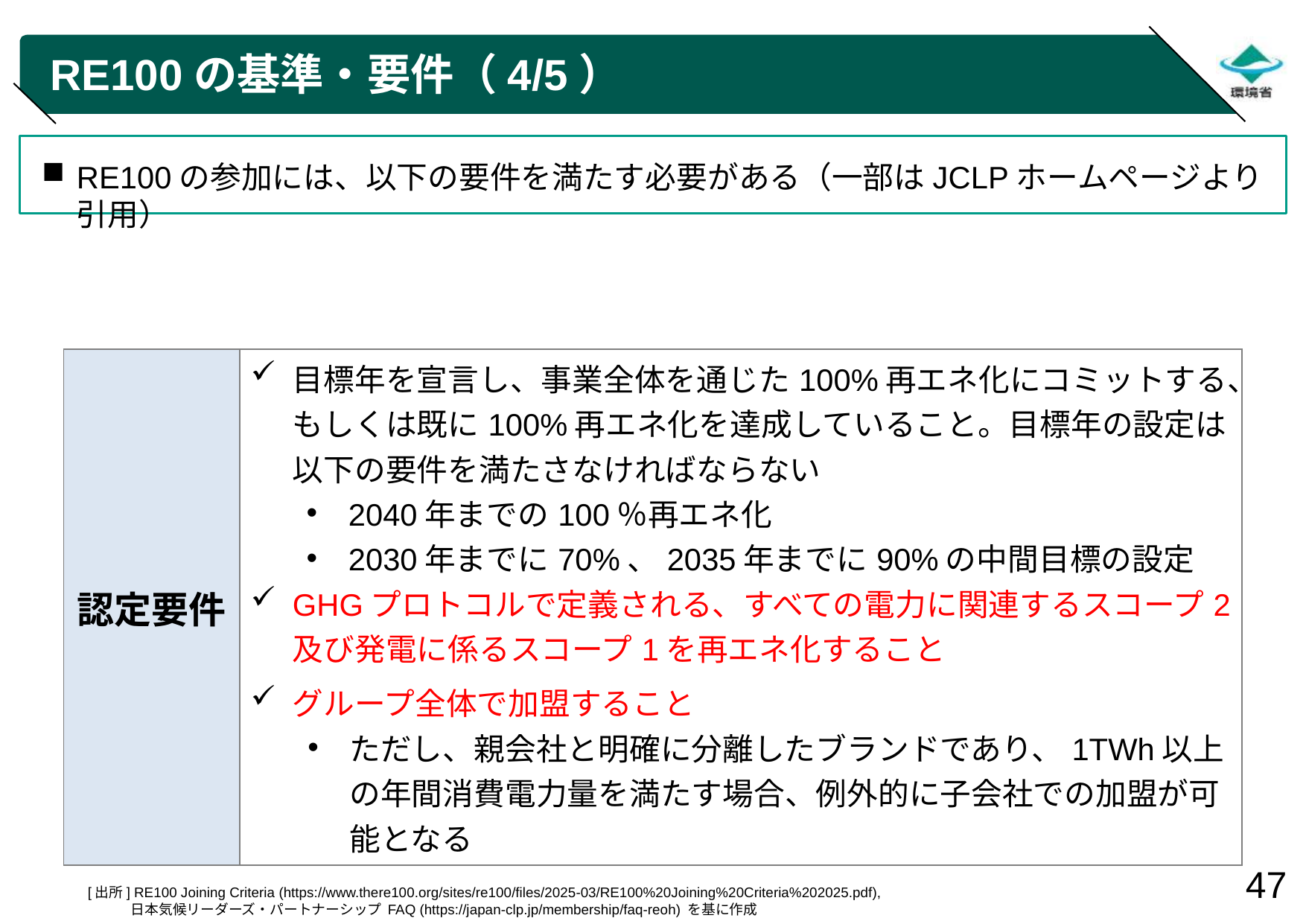

# RE100の基準・要件（4/5）
RE100の参加には、以下の要件を満たす必要がある（一部はJCLPホームページより引用）
| 認定要件 | 目標年を宣言し、事業全体を通じた100%再エネ化にコミットする、もしくは既に100%再エネ化を達成していること。目標年の設定は以下の要件を満たさなければならない 2040年までの100％再エネ化 2030年までに70%、2035年までに90%の中間目標の設定 GHGプロトコルで定義される、すべての電力に関連するスコープ2及び発電に係るスコープ1を再エネ化すること グループ全体で加盟すること ただし、親会社と明確に分離したブランドであり、1TWh以上の年間消費電力量を満たす場合、例外的に子会社での加盟が可能となる |
| --- | --- |
[出所] RE100 Joining Criteria (https://www.there100.org/sites/re100/files/2025-03/RE100%20Joining%20Criteria%202025.pdf),
日本気候リーダーズ・パートナーシップ FAQ (https://japan-clp.jp/membership/faq-reoh) を基に作成